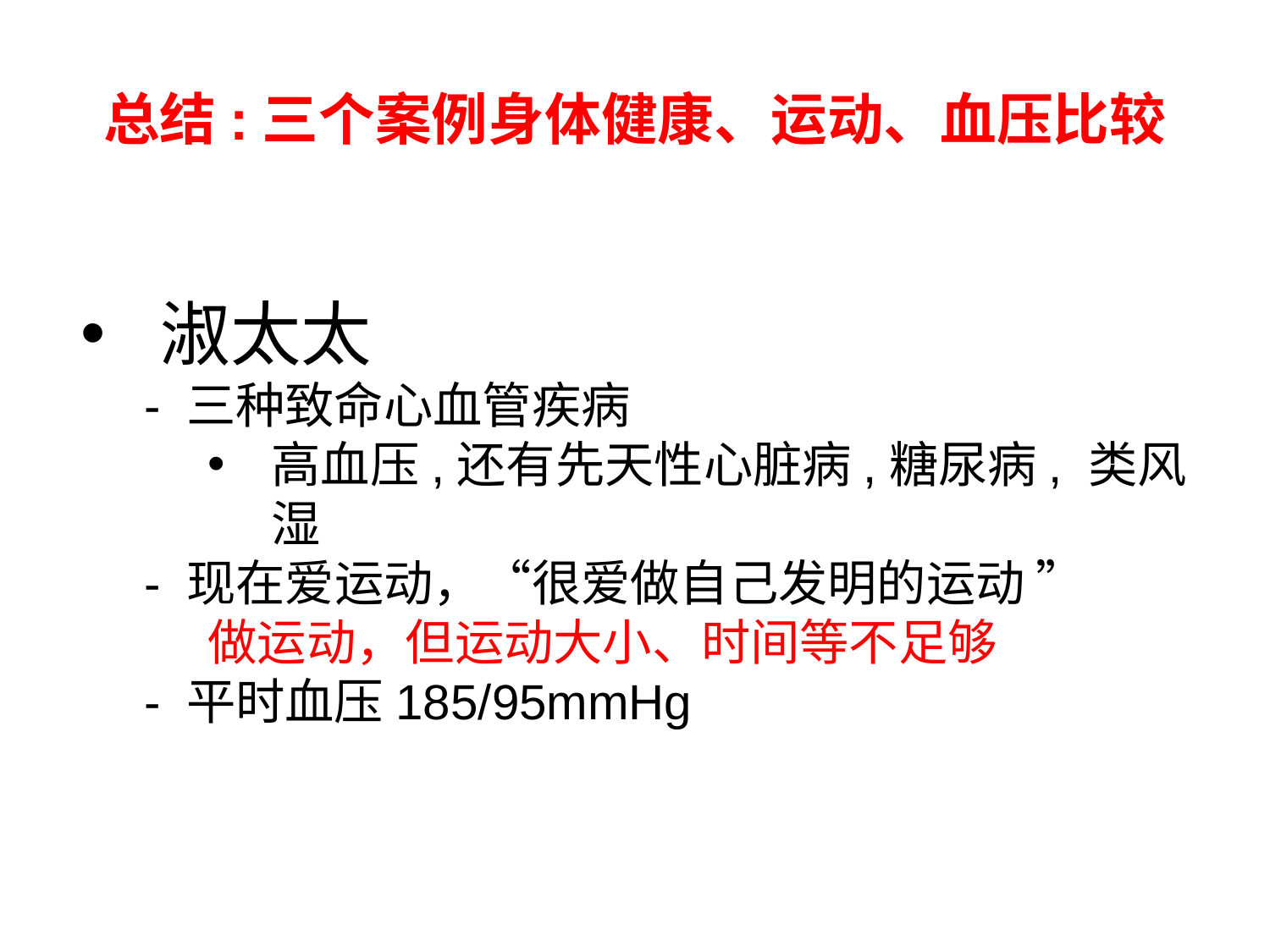

# 总结:三个案例身体健康、运动、血压比较
淑太太
- 三种致命心血管疾病
高血压,还有先天性心脏病,糖尿病, 类风湿
- 现在爱运动，“很爱做自己发明的运动 ”
做运动，但运动大小、时间等不足够
- 平时血压185/95mmHg